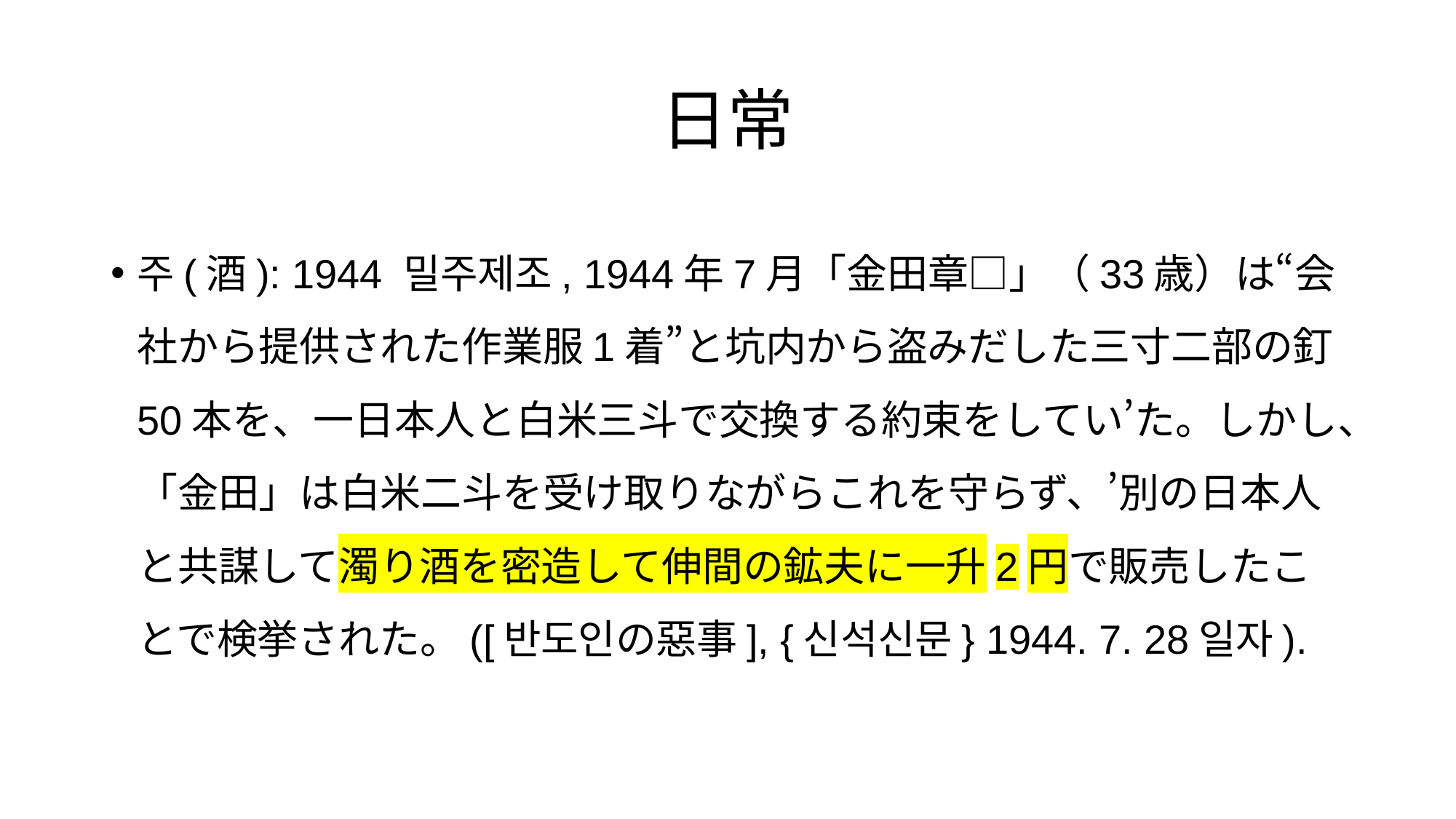

# 日常
주(酒): 1944 밀주제조, 1944年7月「金田章□」（33歳）は“会社から提供された作業服1着”と坑内から盗みだした三寸二部の釘50本を、一日本人と白米三斗で交換する約束をしてい’た。しかし、「金田」は白米二斗を受け取りながらこれを守らず、’別の日本人と共謀して濁り酒を密造して伸間の鉱夫に一升2円で販売したことで検挙された。([반도인の惡事], {신석신문} 1944. 7. 28일자).